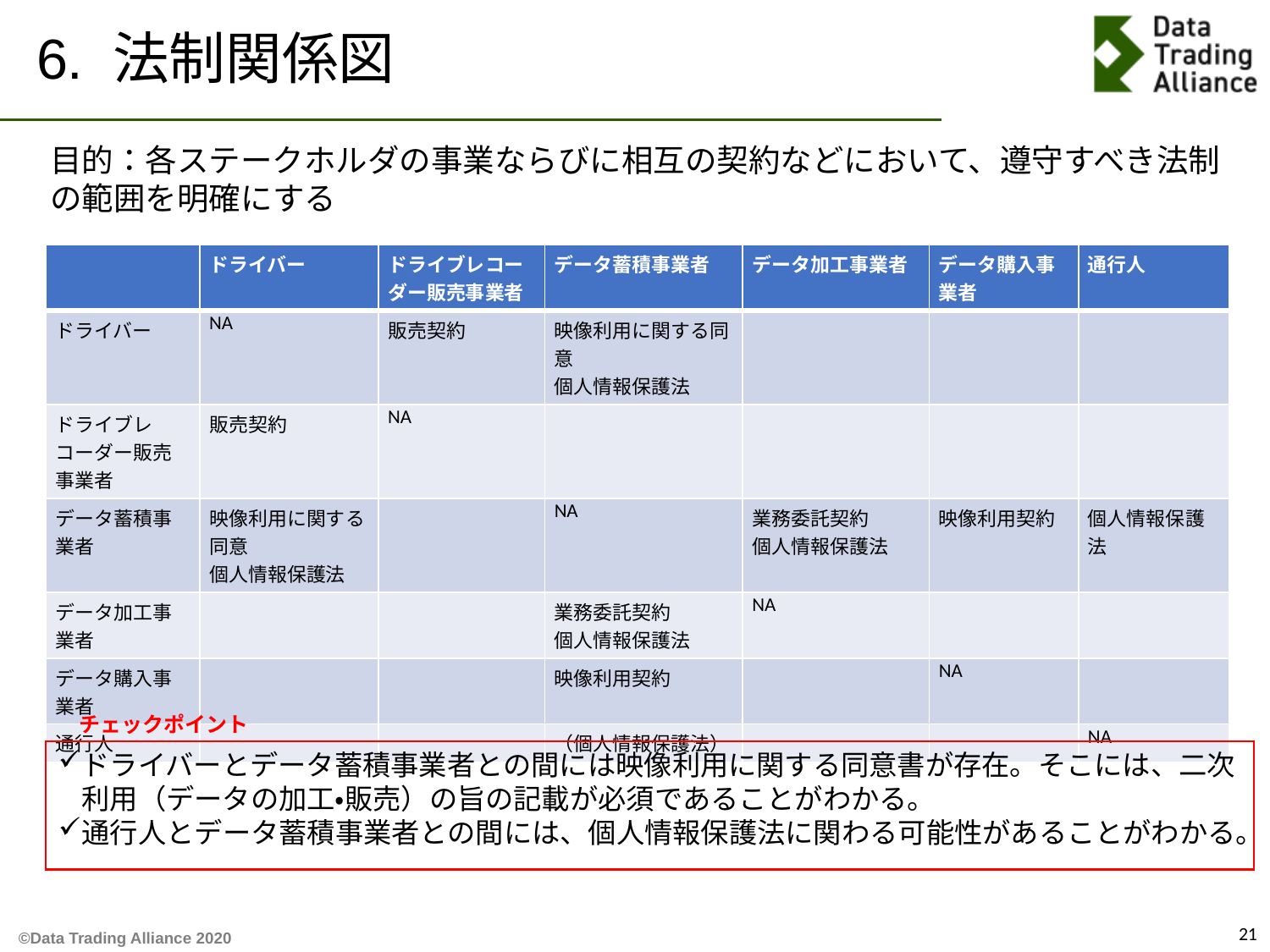

# 6. 法制関係図
目的：各ステークホルダの事業ならびに相互の契約などにおいて、遵守すべき法制の範囲を明確にする

|  | ドライバー | ドライブレコーダー販売事業者 | データ蓄積事業者 | データ加工事業者 | データ購入事業者 | 通行人 |
| --- | --- | --- | --- | --- | --- | --- |
| ドライバー | NA | 販売契約 | 映像利用に関する同意 個人情報保護法 |  |  |  |
| ドライブレコーダー販売事業者 | 販売契約 | NA |  |  |  |  |
| データ蓄積事業者 | 映像利用に関する同意 個人情報保護法 |  | NA | 業務委託契約 個人情報保護法 | 映像利用契約 | 個人情報保護法 |
| データ加工事業者 |  |  | 業務委託契約 個人情報保護法 | NA |  |  |
| データ購入事業者 |  |  | 映像利用契約 |  | NA |  |
| 通行人 |  |  | （個人情報保護法） |  |  | NA |
チェックポイント
ドライバーとデータ蓄積事業者との間には映像利用に関する同意書が存在。そこには、二次利用（データの加工・販売）の旨の記載が必須であることがわかる。
通行人とデータ蓄積事業者との間には、個人情報保護法に関わる可能性があることがわかる。

21